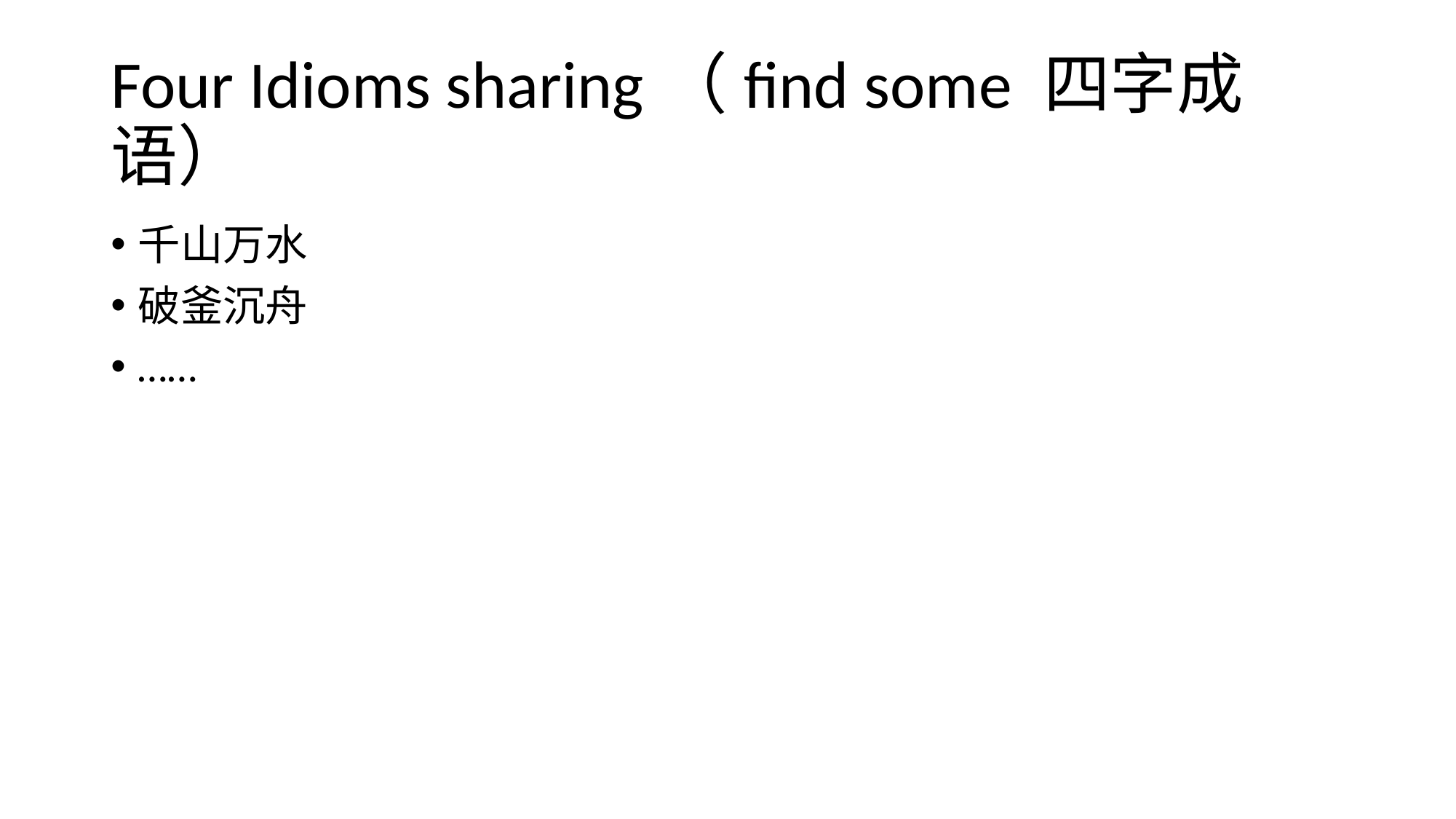

# Four Idioms sharing（find some 四字成语）
千山万水
破釜沉舟
……